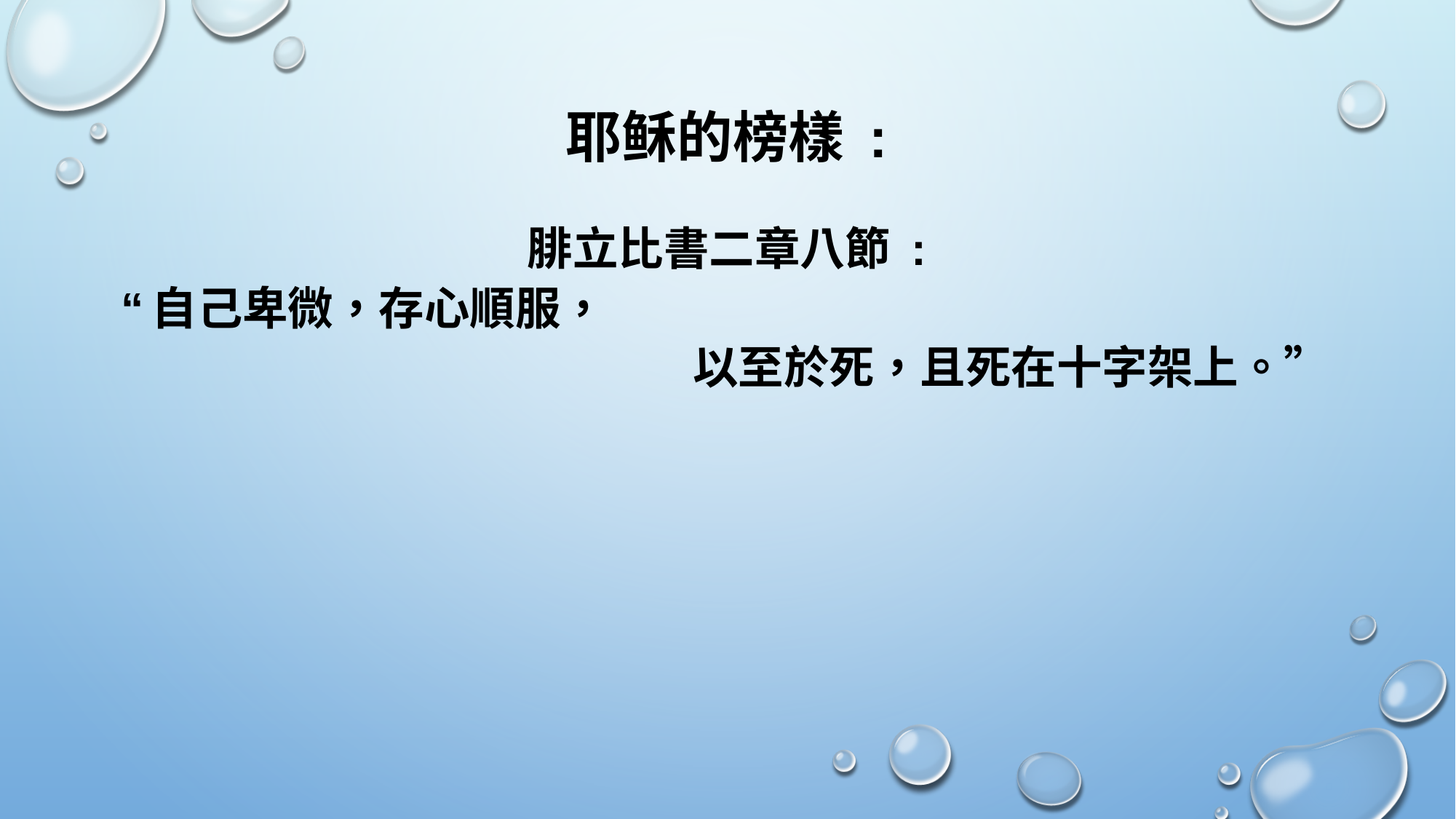

# 耶稣的榜樣 : 腓立比書二章八節 : “自己卑微，存心順服，                                                                                                                              以至於死，且死在十字架上。”